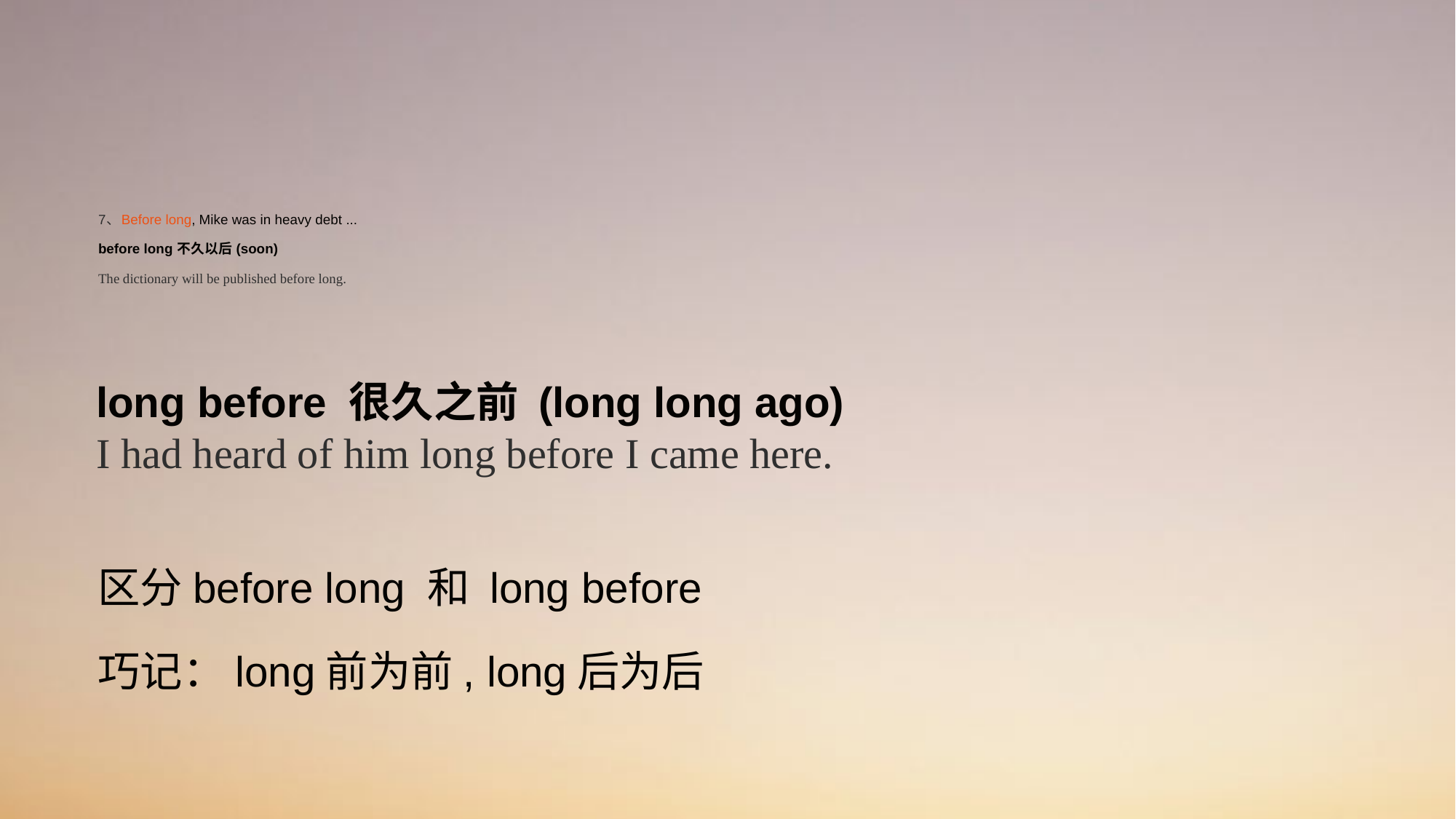

# 7、Before long, Mike was in heavy debt ... before long 不久以后 (soon) The dictionary will be published before long.
long before 很久之前 (long long ago)
I had heard of him long before I came here.
区分before long 和 long before
巧记：long前为前, long后为后